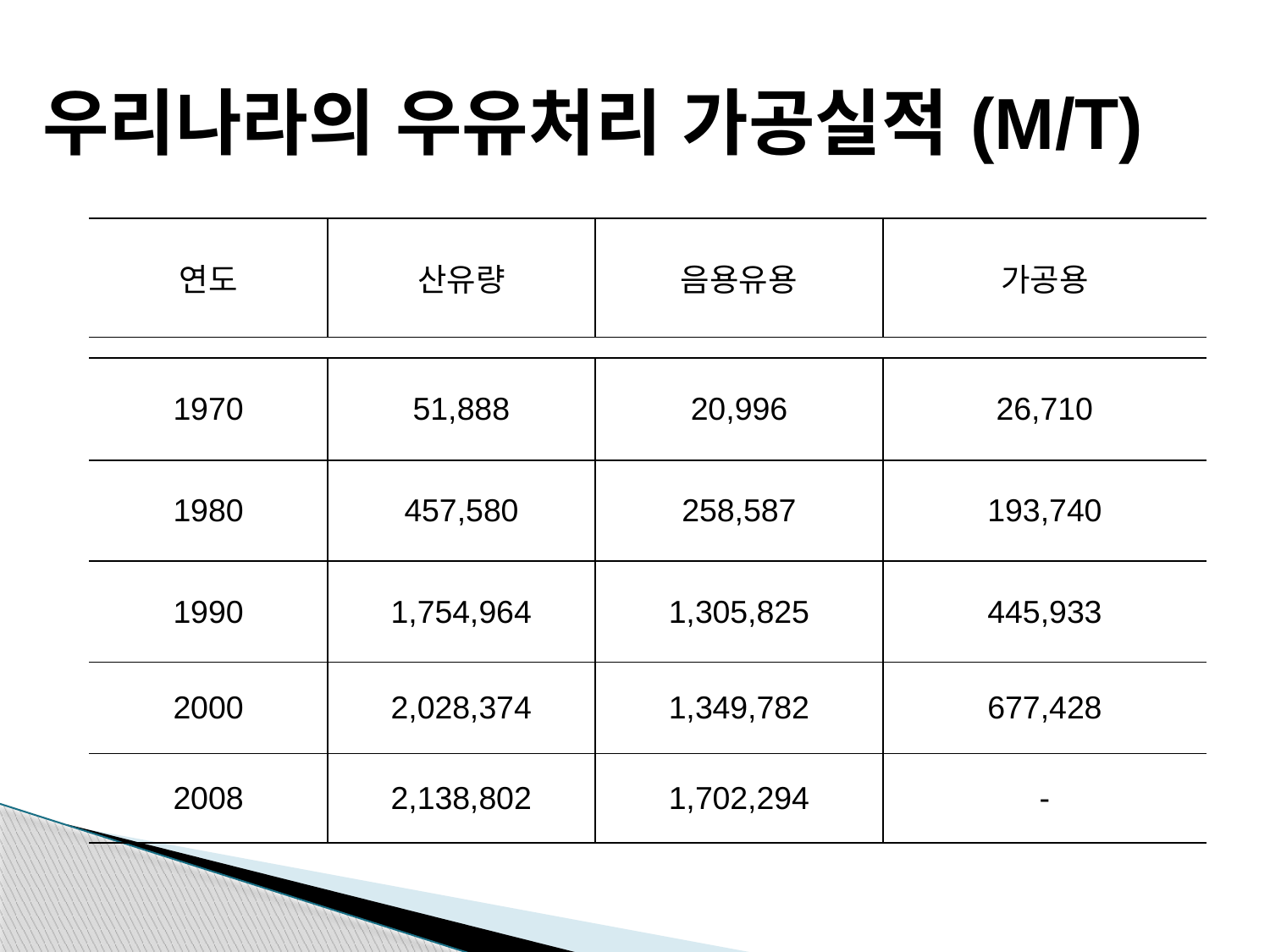

# 우리나라의 우유처리 가공실적(M/T)
| 연도 | 산유량 | 음용유용 | 가공용 |
| --- | --- | --- | --- |
|  |  |  |  |
| 1970 | 51,888 | 20,996 | 26,710 |
| 1980 | 457,580 | 258,587 | 193,740 |
| 1990 | 1,754,964 | 1,305,825 | 445,933 |
| 2000 | 2,028,374 | 1,349,782 | 677,428 |
| 2008 | 2,138,802 | 1,702,294 | - |